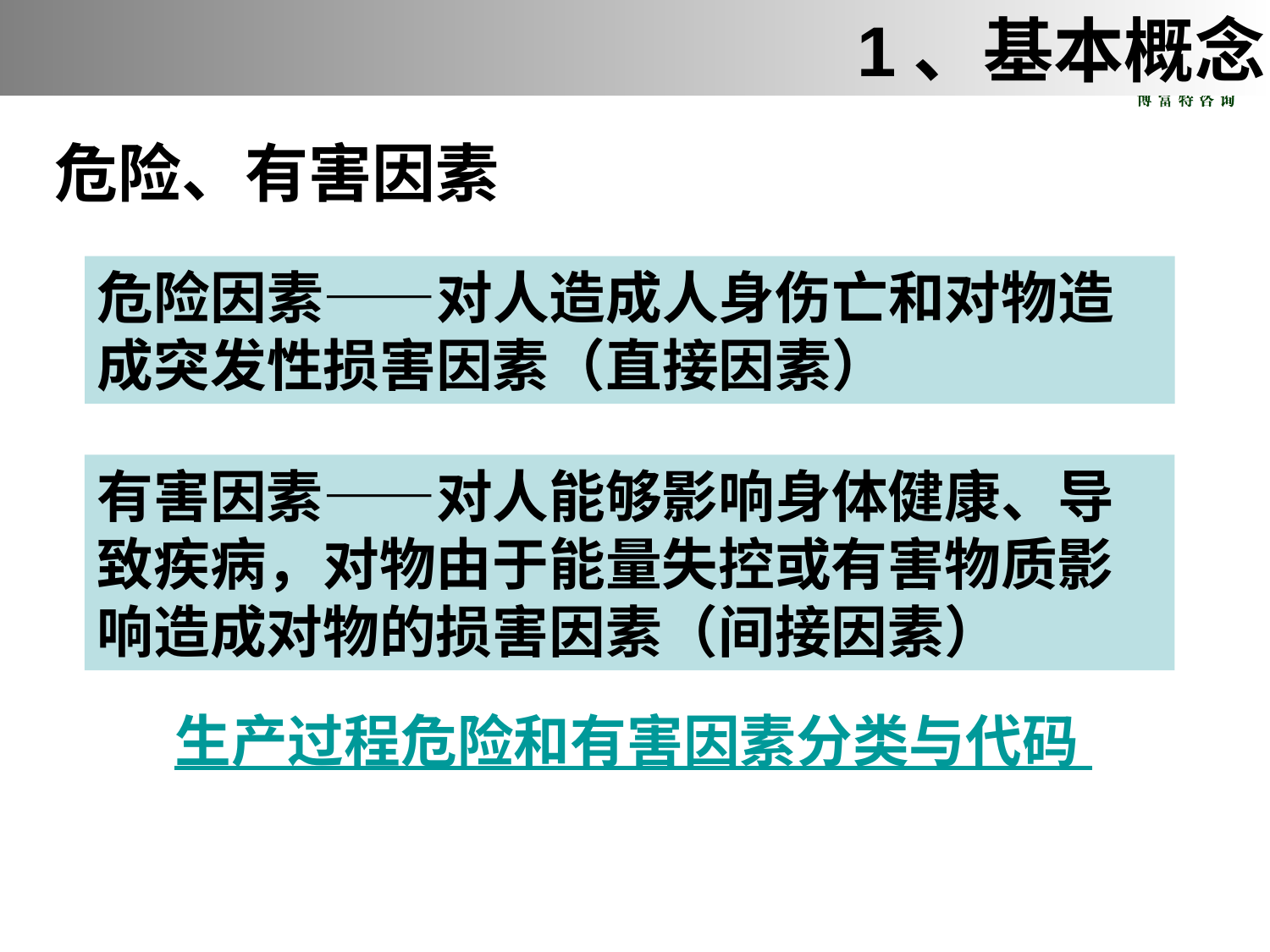

1、基本概念
危险、有害因素
危险因素——对人造成人身伤亡和对物造成突发性损害因素（直接因素）
有害因素——对人能够影响身体健康、导致疾病，对物由于能量失控或有害物质影响造成对物的损害因素（间接因素）
生产过程危险和有害因素分类与代码